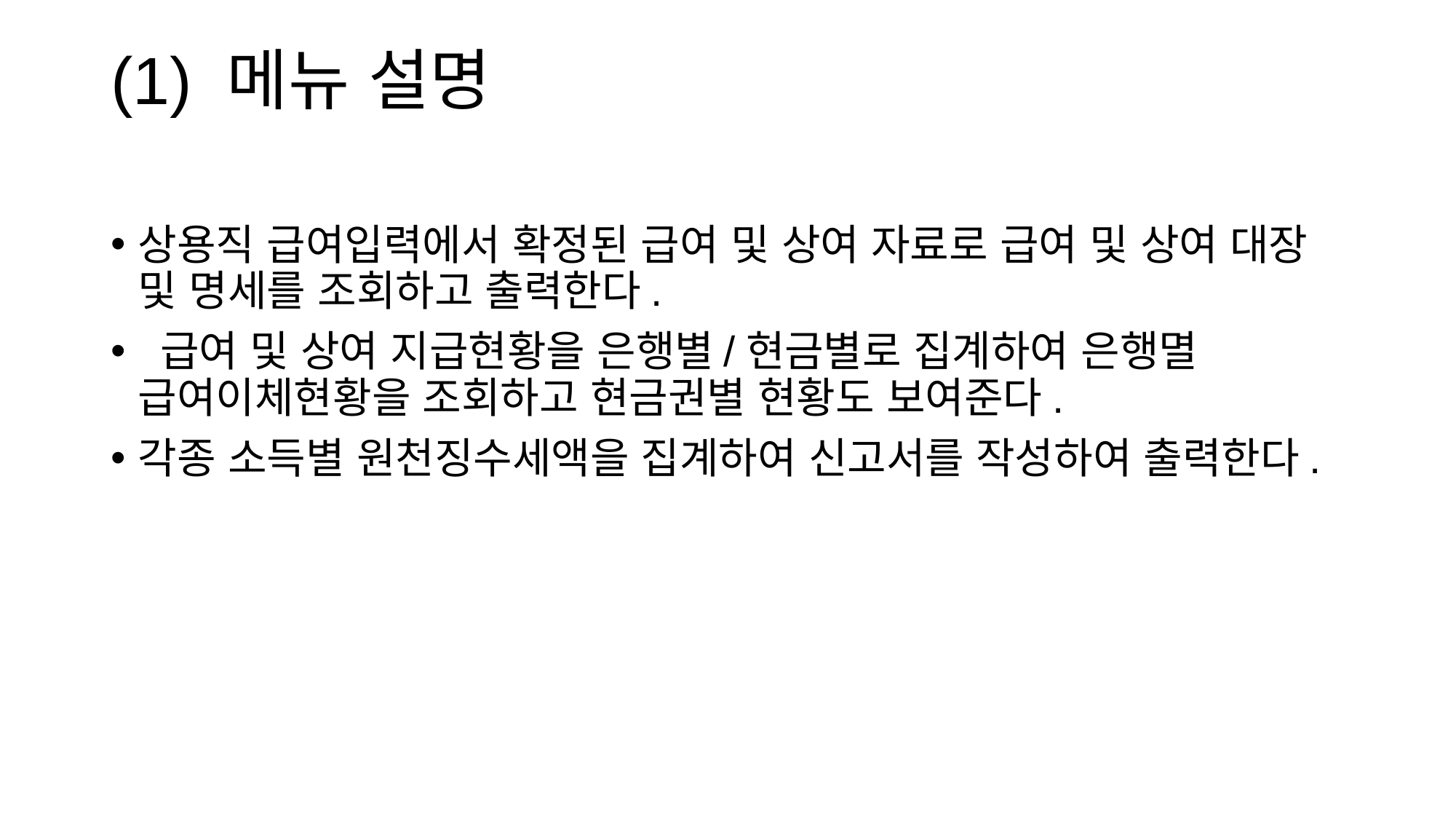

# (1) 메뉴 설명
상용직 급여입력에서 확정된 급여 및 상여 자료로 급여 및 상여 대장 및 명세를 조회하고 출력한다.
 급여 및 상여 지급현황을 은행별/현금별로 집계하여 은행멸 급여이체현황을 조회하고 현금권별 현황도 보여준다.
각종 소득별 원천징수세액을 집계하여 신고서를 작성하여 출력한다.